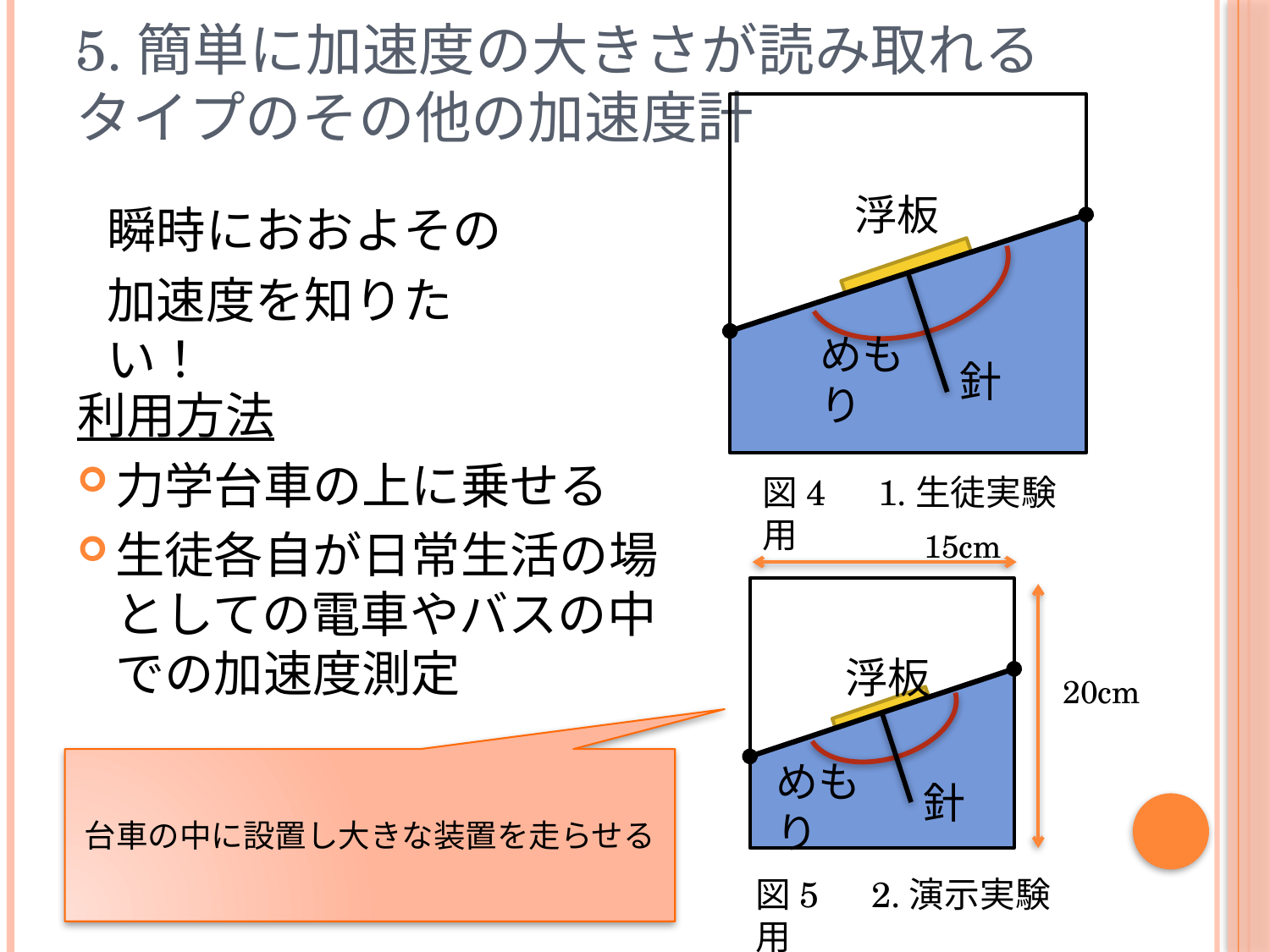

# 5.簡単に加速度の大きさが読み取れる タイプのその他の加速度計

浮板
めもり
針
瞬時におおよその
加速度を知りたい！
利用方法
力学台車の上に乗せる
生徒各自が日常生活の場としての電車やバスの中での加速度測定

図4　1.生徒実験用
15cm

浮板
めもり
針
20cm
台車の中に設置し大きな装置を走らせる
図5　2.演示実験用